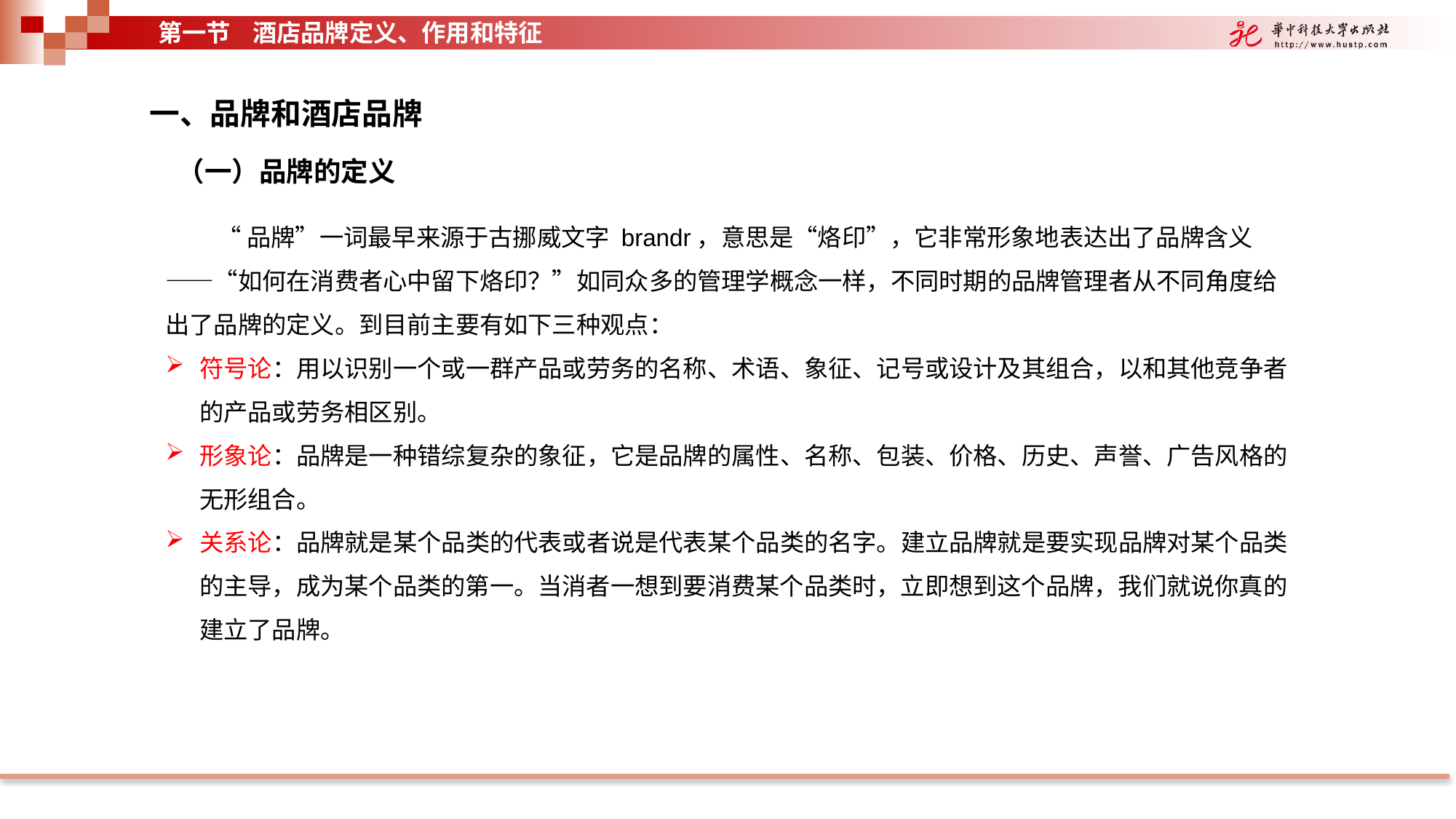

第一节    酒店品牌定义、作用和特征
一、品牌和酒店品牌
（一）品牌的定义
“品牌”一词最早来源于古挪威文字 brandr，意思是“烙印”，它非常形象地表达出了品牌含义——“如何在消费者心中留下烙印？”如同众多的管理学概念一样，不同时期的品牌管理者从不同角度给出了品牌的定义。到目前主要有如下三种观点：
符号论：用以识别一个或一群产品或劳务的名称、术语、象征、记号或设计及其组合，以和其他竞争者的产品或劳务相区别。
形象论：品牌是一种错综复杂的象征，它是品牌的属性、名称、包装、价格、历史、声誉、广告风格的无形组合。
关系论：品牌就是某个品类的代表或者说是代表某个品类的名字。建立品牌就是要实现品牌对某个品类的主导，成为某个品类的第一。当消者一想到要消费某个品类时，立即想到这个品牌，我们就说你真的建立了品牌。